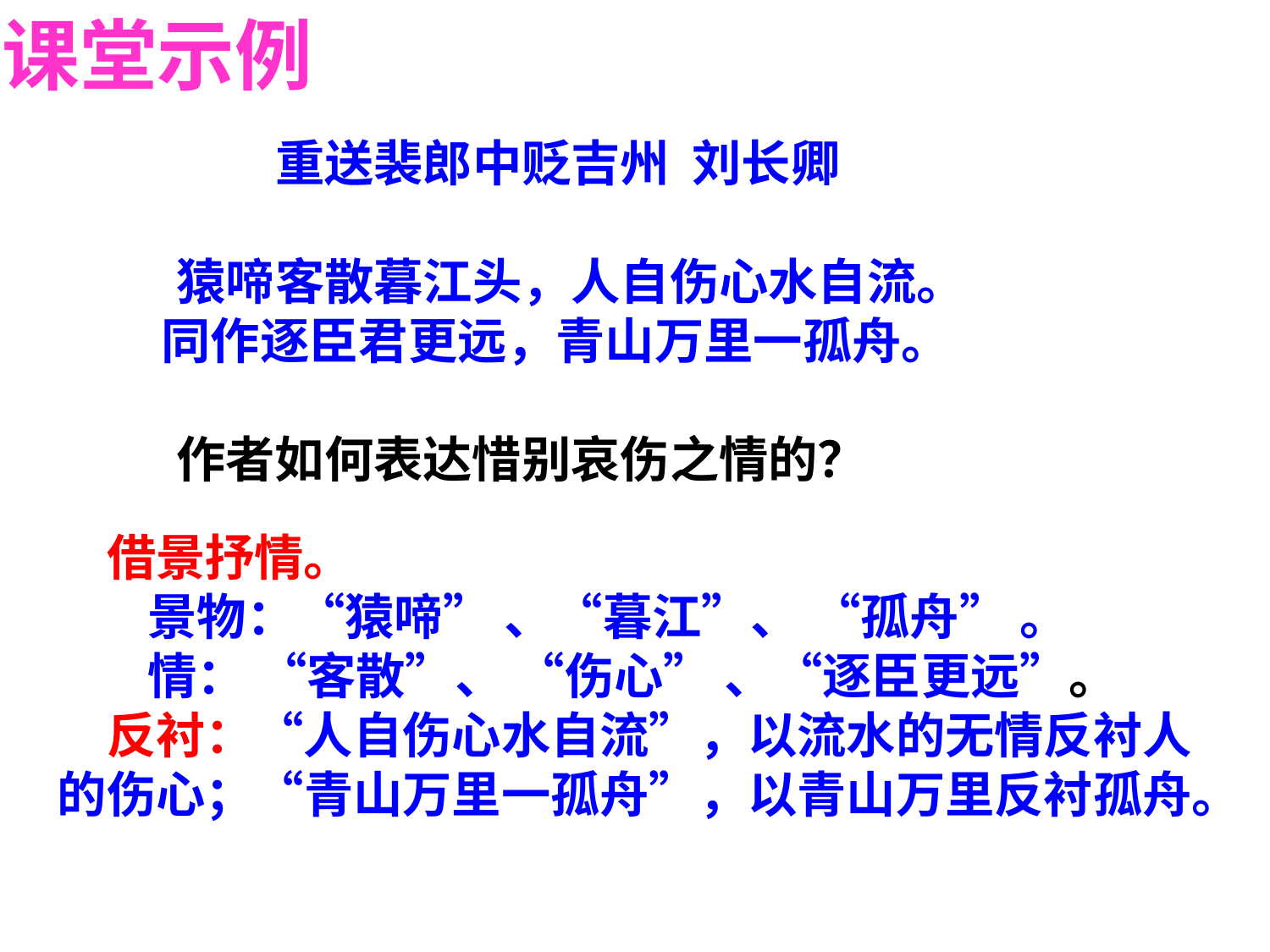

课堂示例
　　　重送裴郎中贬吉州  刘长卿

　猿啼客散暮江头，人自伤心水自流。
  同作逐臣君更远，青山万里一孤舟。

　作者如何表达惜别哀伤之情的？
　借景抒情。
       景物：“猿啼” 、“暮江”、 “孤舟” 。
       情： “客散”、 “伤心” 、“逐臣更远”。
　反衬：“人自伤心水自流”，以流水的无情反衬人   的伤心；“青山万里一孤舟”，以青山万里反衬孤舟。